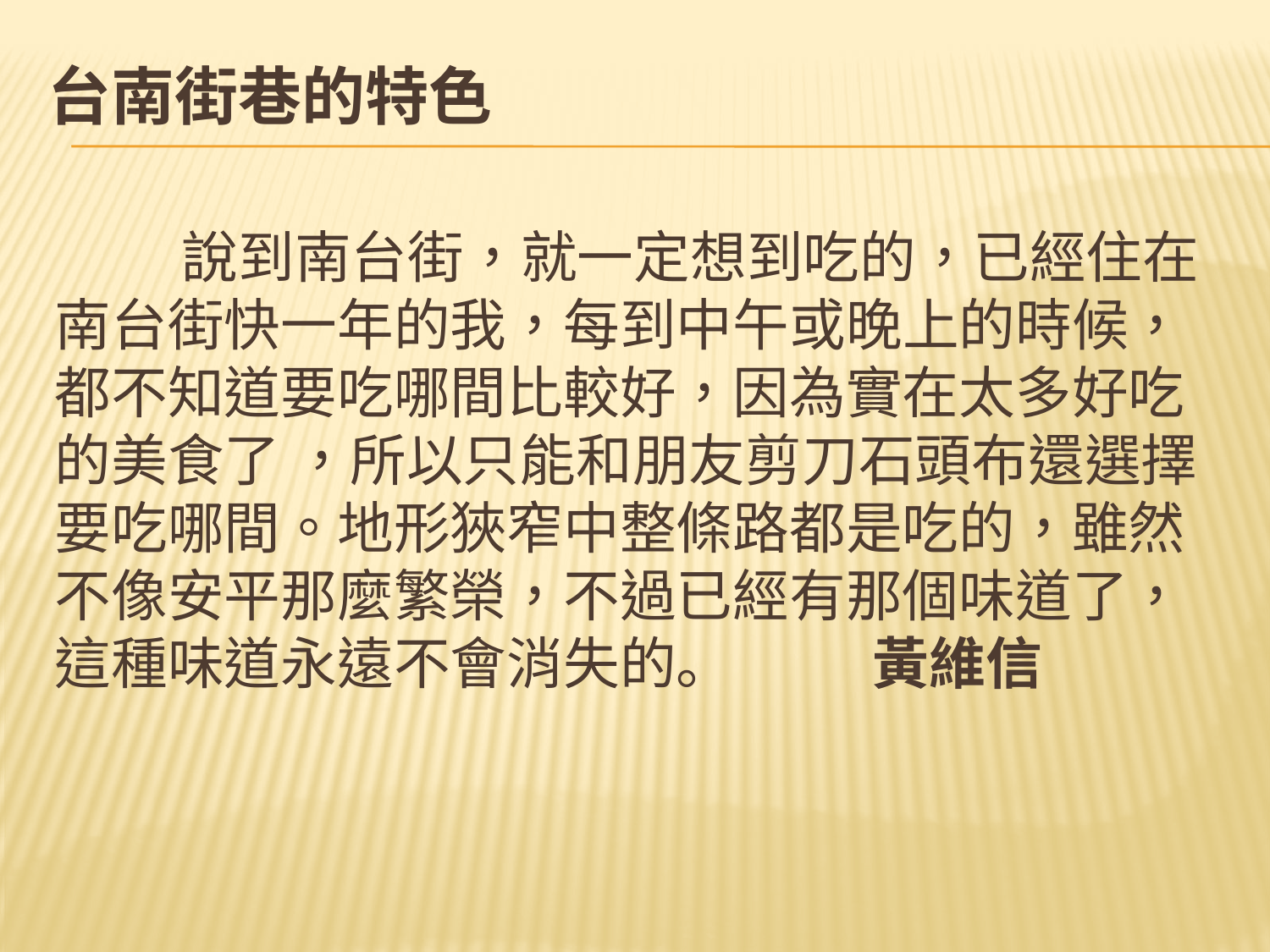

# 台南街巷的特色
	說到南台街，就一定想到吃的，已經住在南台街快一年的我，每到中午或晚上的時候，都不知道要吃哪間比較好，因為實在太多好吃的美食了 ，所以只能和朋友剪刀石頭布還選擇要吃哪間。地形狹窄中整條路都是吃的，雖然不像安平那麼繁榮，不過已經有那個味道了，這種味道永遠不會消失的。           黃維信